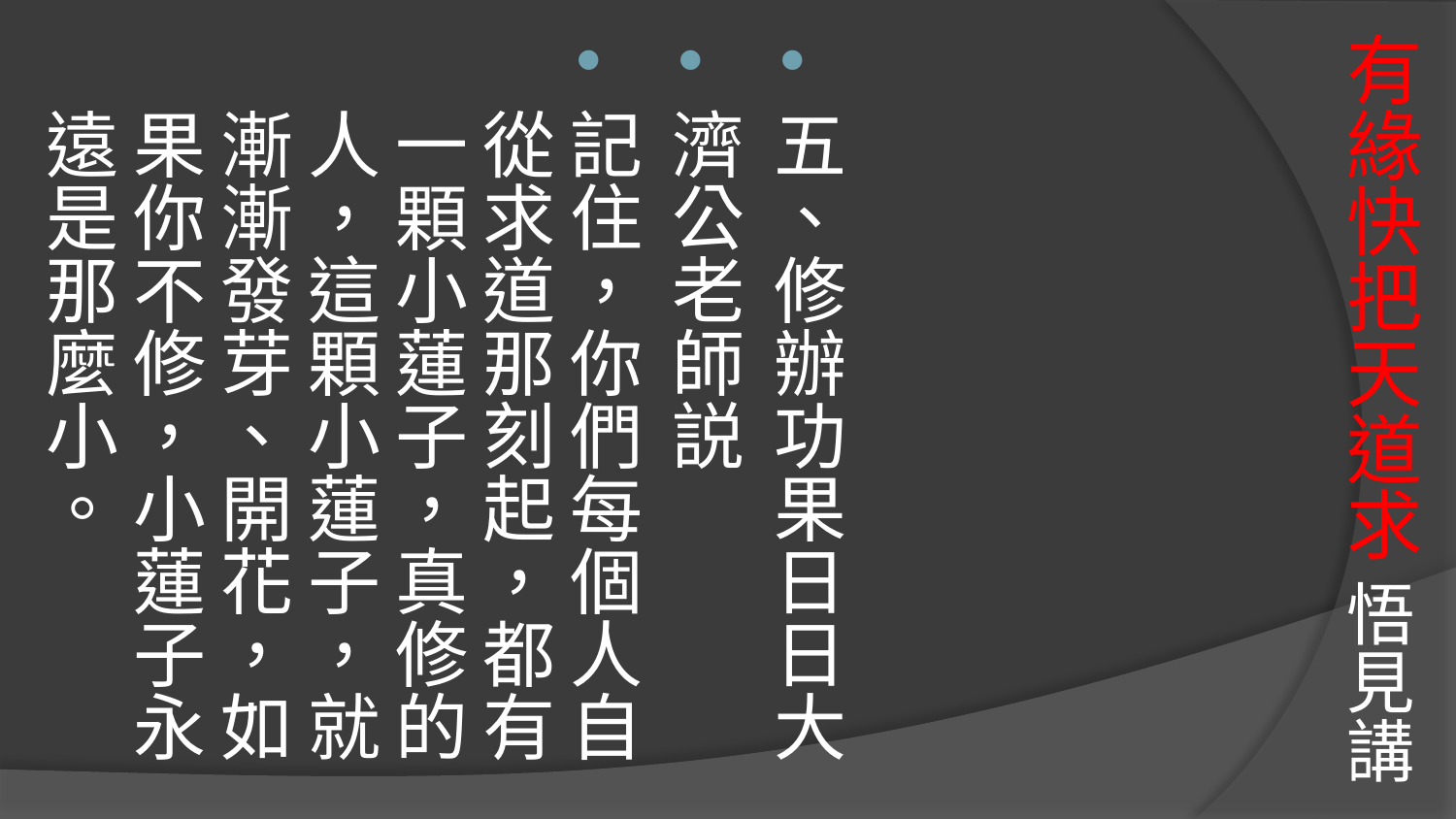

# 有緣快把天道求 悟見講
五、修辦功果日日大
濟公老師説
記住，你們每個人自從求道那刻起，都有一顆小蓮子，真修的人，這顆小蓮子，就漸漸發芽、開花，如果你不修，小蓮子永遠是那麼小。